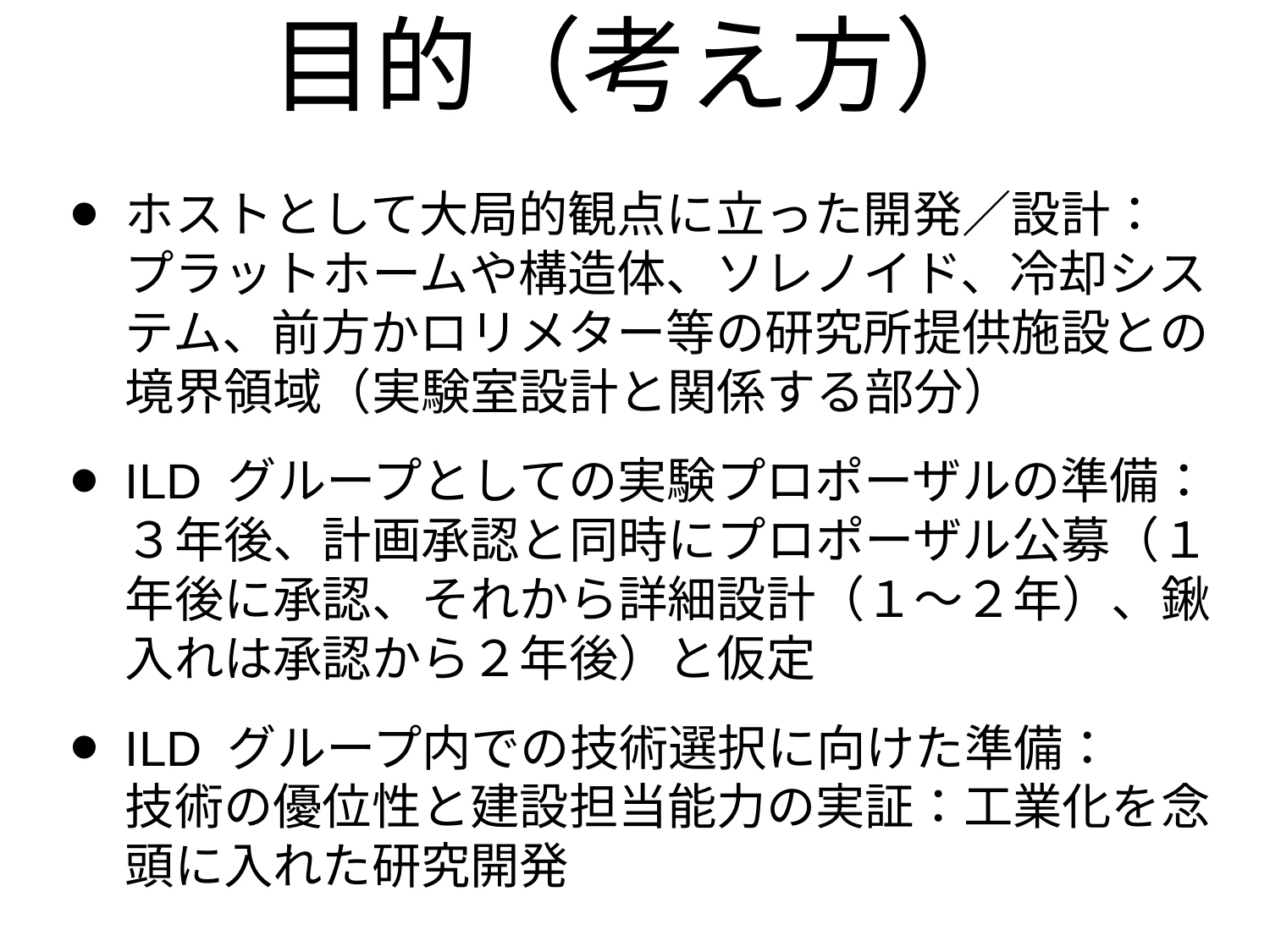

# 目的（考え方）
ホストとして大局的観点に立った開発／設計：
プラットホームや構造体、ソレノイド、冷却システム、前方かロリメター等の研究所提供施設との境界領域（実験室設計と関係する部分）
ILD グループとしての実験プロポーザルの準備：
３年後、計画承認と同時にプロポーザル公募（１年後に承認、それから詳細設計（１〜２年）、鍬入れは承認から２年後）と仮定
ILD グループ内での技術選択に向けた準備：
技術の優位性と建設担当能力の実証：工業化を念頭に入れた研究開発